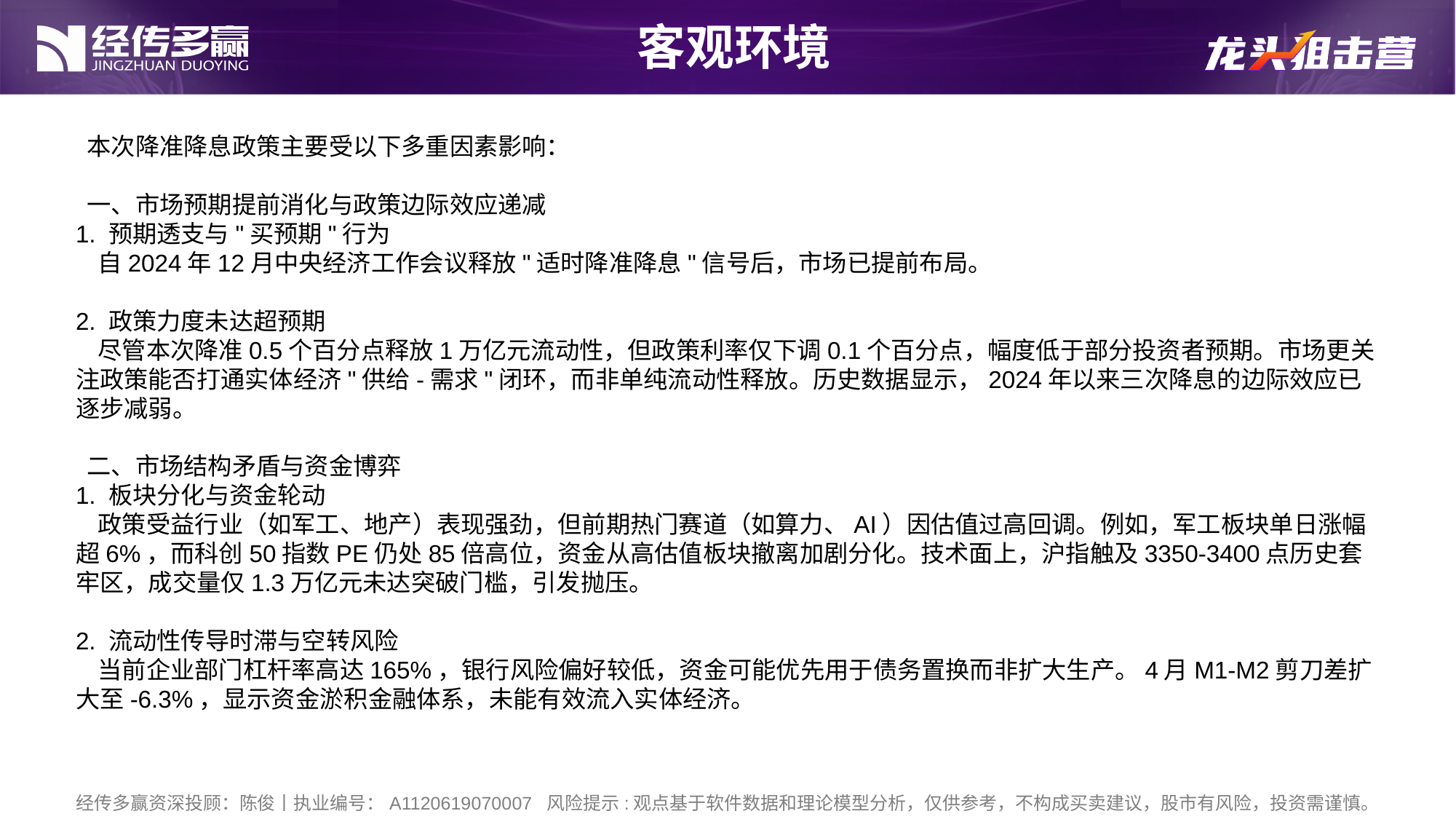

客观环境
 本次降准降息政策主要受以下多重因素影响：

 一、市场预期提前消化与政策边际效应递减
1. 预期透支与"买预期"行为
   自2024年12月中央经济工作会议释放"适时降准降息"信号后，市场已提前布局。

2. 政策力度未达超预期
   尽管本次降准0.5个百分点释放1万亿元流动性，但政策利率仅下调0.1个百分点，幅度低于部分投资者预期。市场更关注政策能否打通实体经济"供给-需求"闭环，而非单纯流动性释放。历史数据显示，2024年以来三次降息的边际效应已逐步减弱。

 二、市场结构矛盾与资金博弈
1. 板块分化与资金轮动
   政策受益行业（如军工、地产）表现强劲，但前期热门赛道（如算力、AI）因估值过高回调。例如，军工板块单日涨幅超6%，而科创50指数PE仍处85倍高位，资金从高估值板块撤离加剧分化。技术面上，沪指触及3350-3400点历史套牢区，成交量仅1.3万亿元未达突破门槛，引发抛压。

2. 流动性传导时滞与空转风险
   当前企业部门杠杆率高达165%，银行风险偏好较低，资金可能优先用于债务置换而非扩大生产。4月M1-M2剪刀差扩大至-6.3%，显示资金淤积金融体系，未能有效流入实体经济。